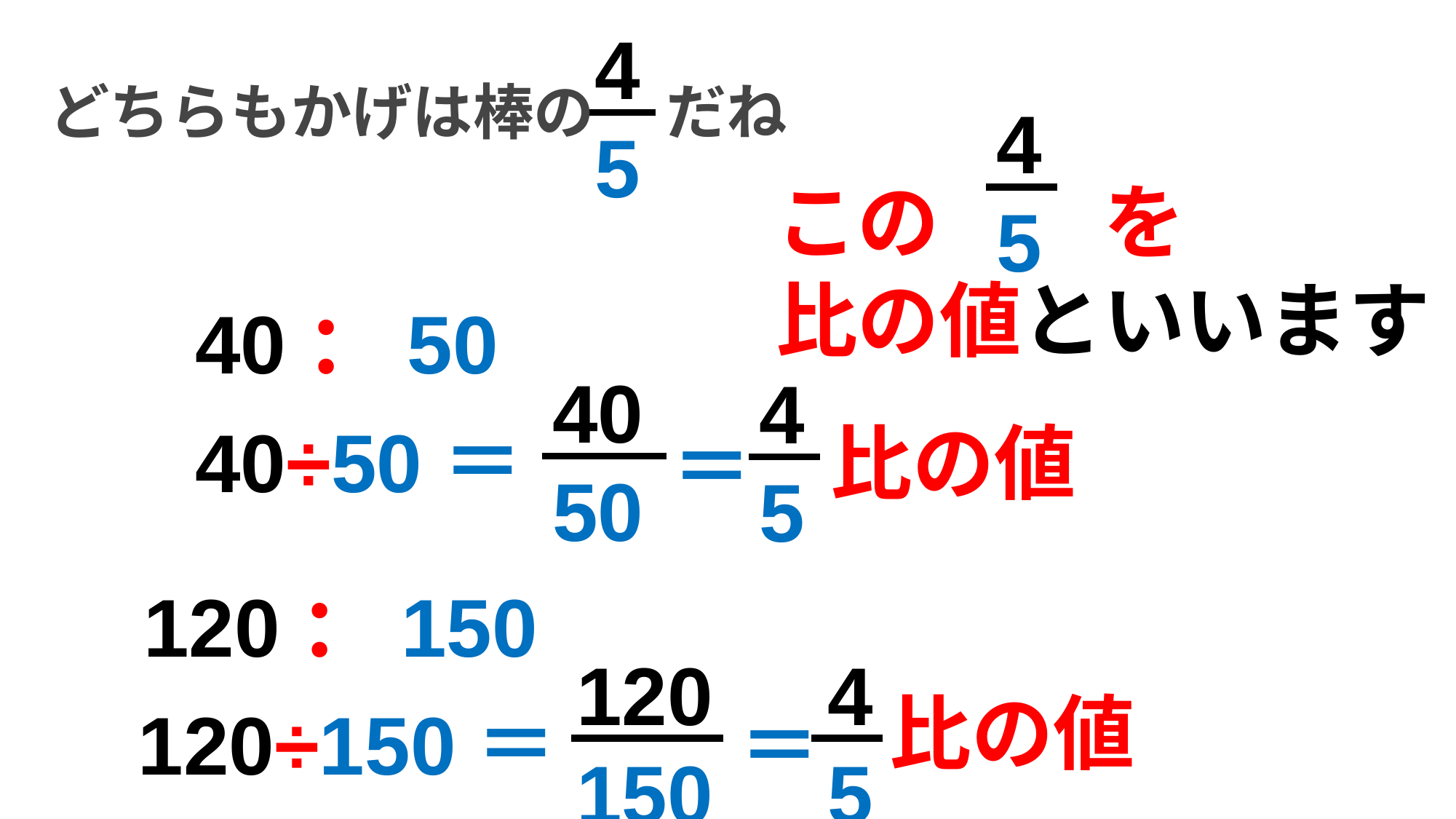

4
5
どちらもかげは棒の
だね
4
5
この　　を
比の値といいます
40：50
40
50
4
5
40÷50＝
比の値
＝
120：150
120
150
4
5
比の値
120÷150＝
＝